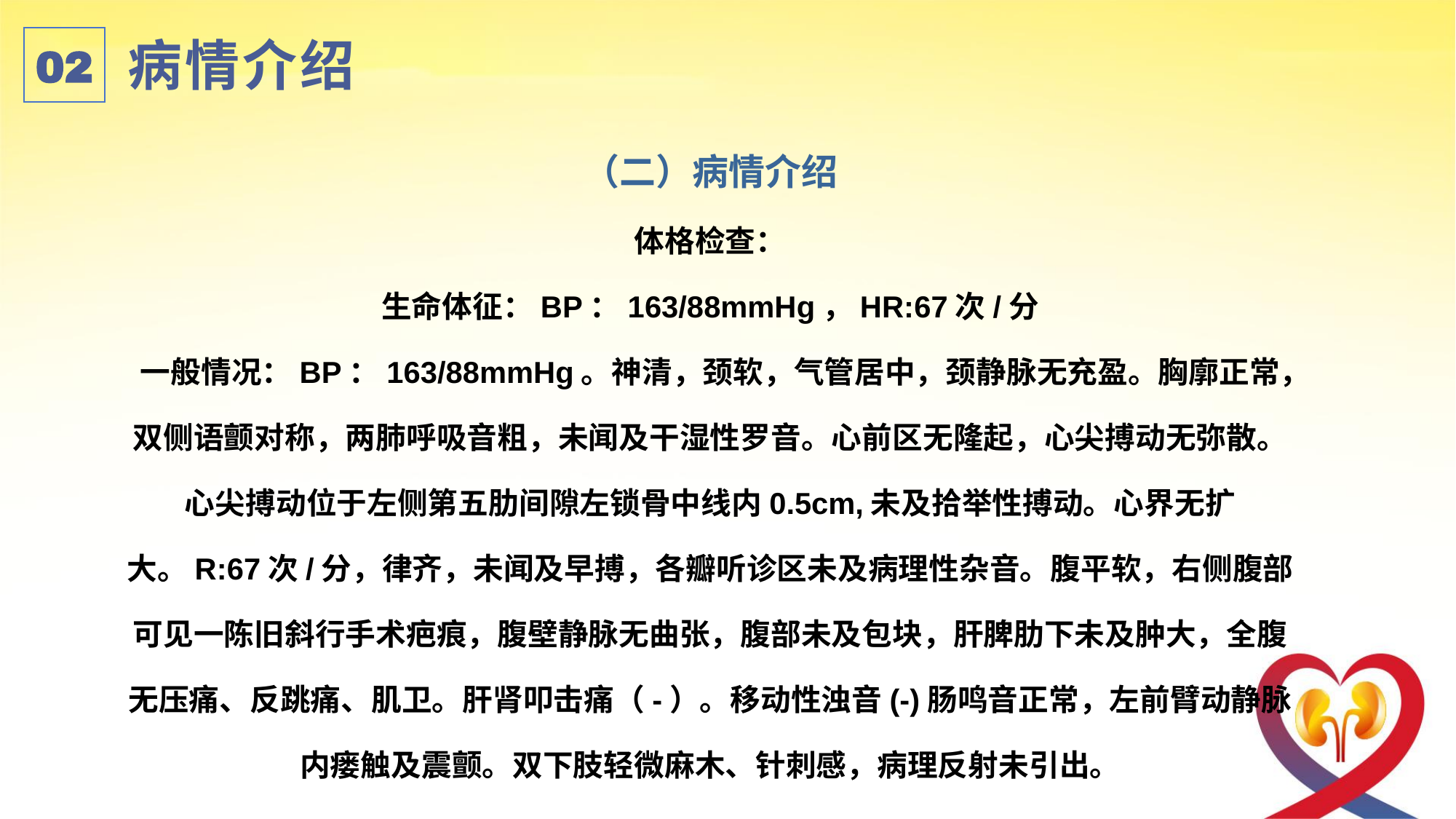

病情介绍
02
（二）病情介绍
体格检查：
生命体征：BP：163/88mmHg，HR:67次/分
一般情况：BP：163/88mmHg。神清，颈软，气管居中，颈静脉无充盈。胸廓正常，双侧语颤对称，两肺呼吸音粗，未闻及干湿性罗音。心前区无隆起，心尖搏动无弥散。心尖搏动位于左侧第五肋间隙左锁骨中线内0.5cm,未及拾举性搏动。心界无扩大。R:67次/分，律齐，未闻及早搏，各瓣听诊区未及病理性杂音。腹平软，右侧腹部可见一陈旧斜行手术疤痕，腹壁静脉无曲张，腹部未及包块，肝脾肋下未及肿大，全腹无压痛、反跳痛、肌卫。肝肾叩击痛（-）。移动性浊音(-)肠鸣音正常，左前臂动静脉内瘘触及震颤。双下肢轻微麻木、针刺感，病理反射未引出。